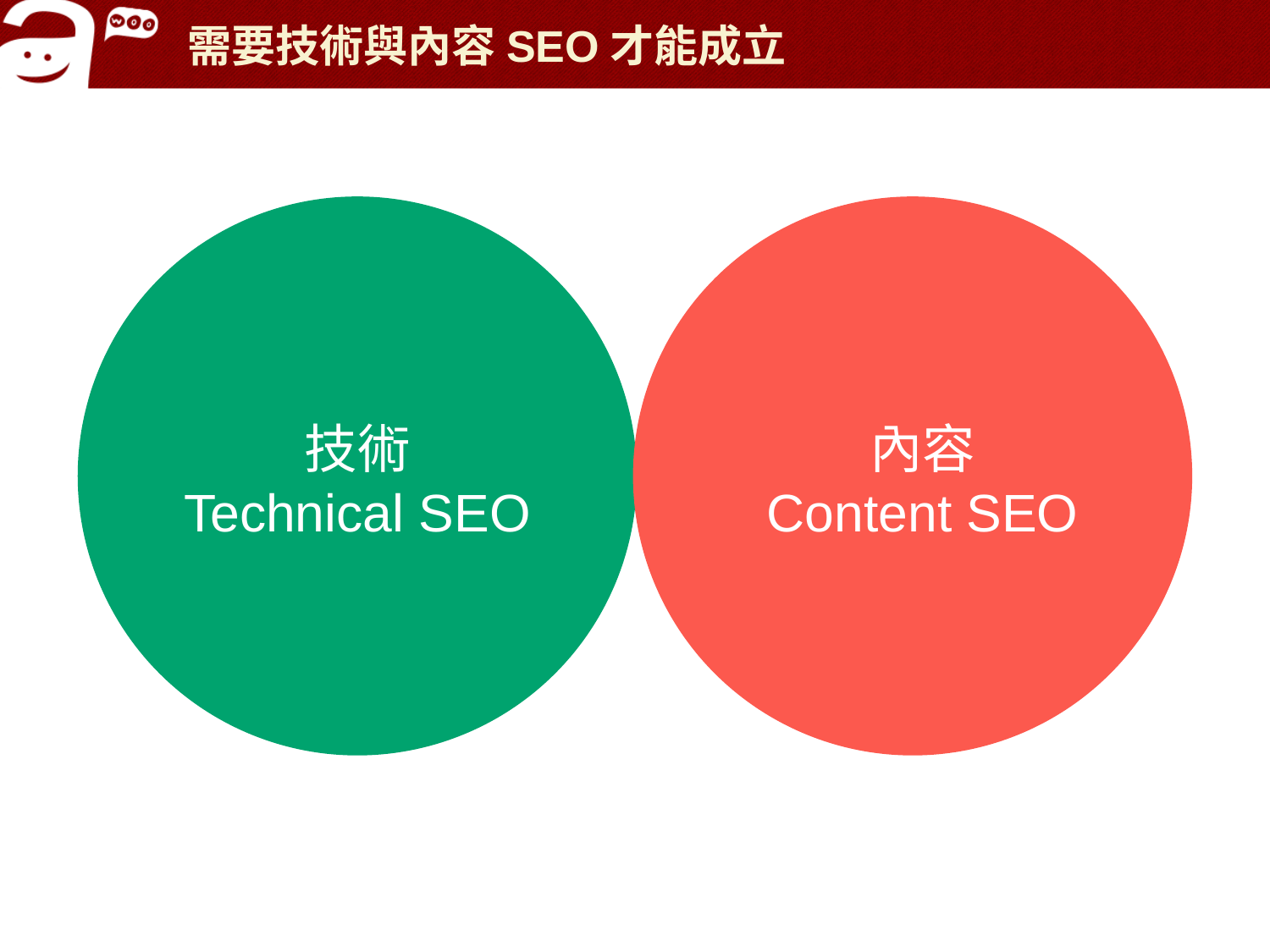

# 需要技術與內容SEO才能成立

技術
Technical SEO
內容
Content SEO